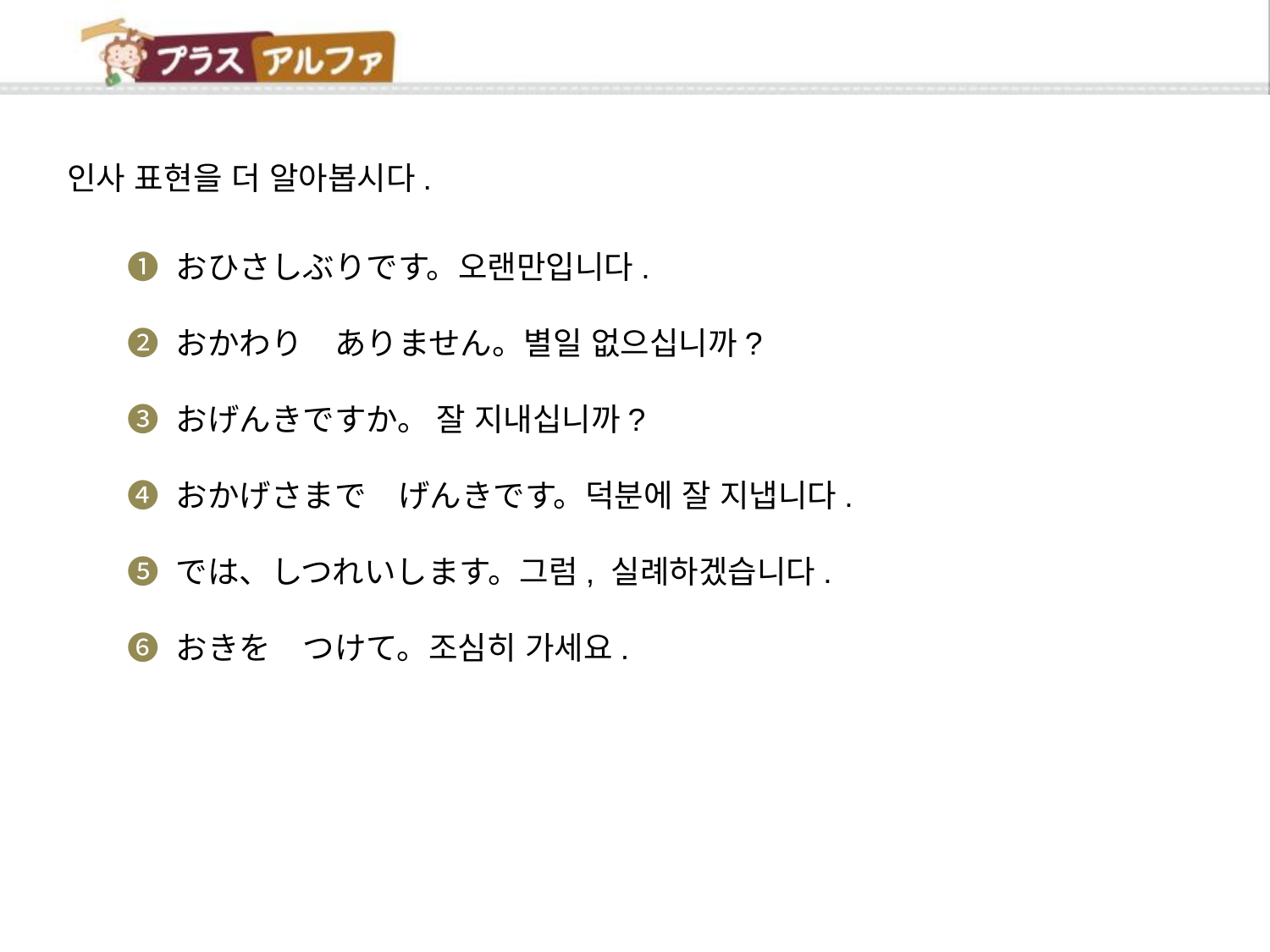

인사 표현을 더 알아봅시다.
➊ おひさしぶりです。오랜만입니다.
➋ おかわり　ありません。별일 없으십니까?
➌ おげんきですか。 잘 지내십니까?
➍ おかげさまで　げんきです。덕분에 잘 지냅니다.
➎ では、しつれいします。그럼, 실례하겠습니다.
➏ おきを　つけて。조심히 가세요.